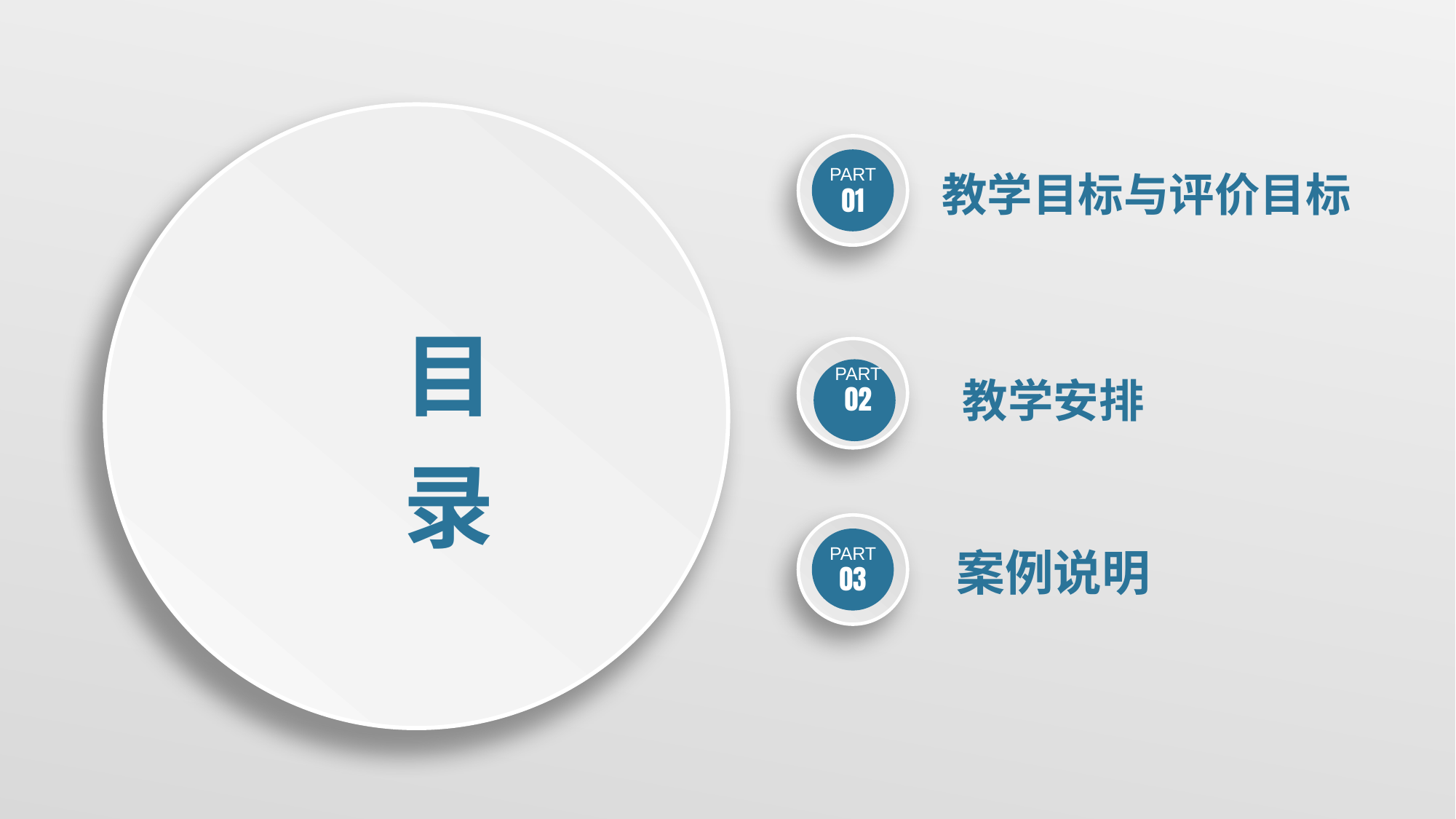

PART
01
教学目标与评价目标
目录

PART
02
教学安排

PART
03
案例说明